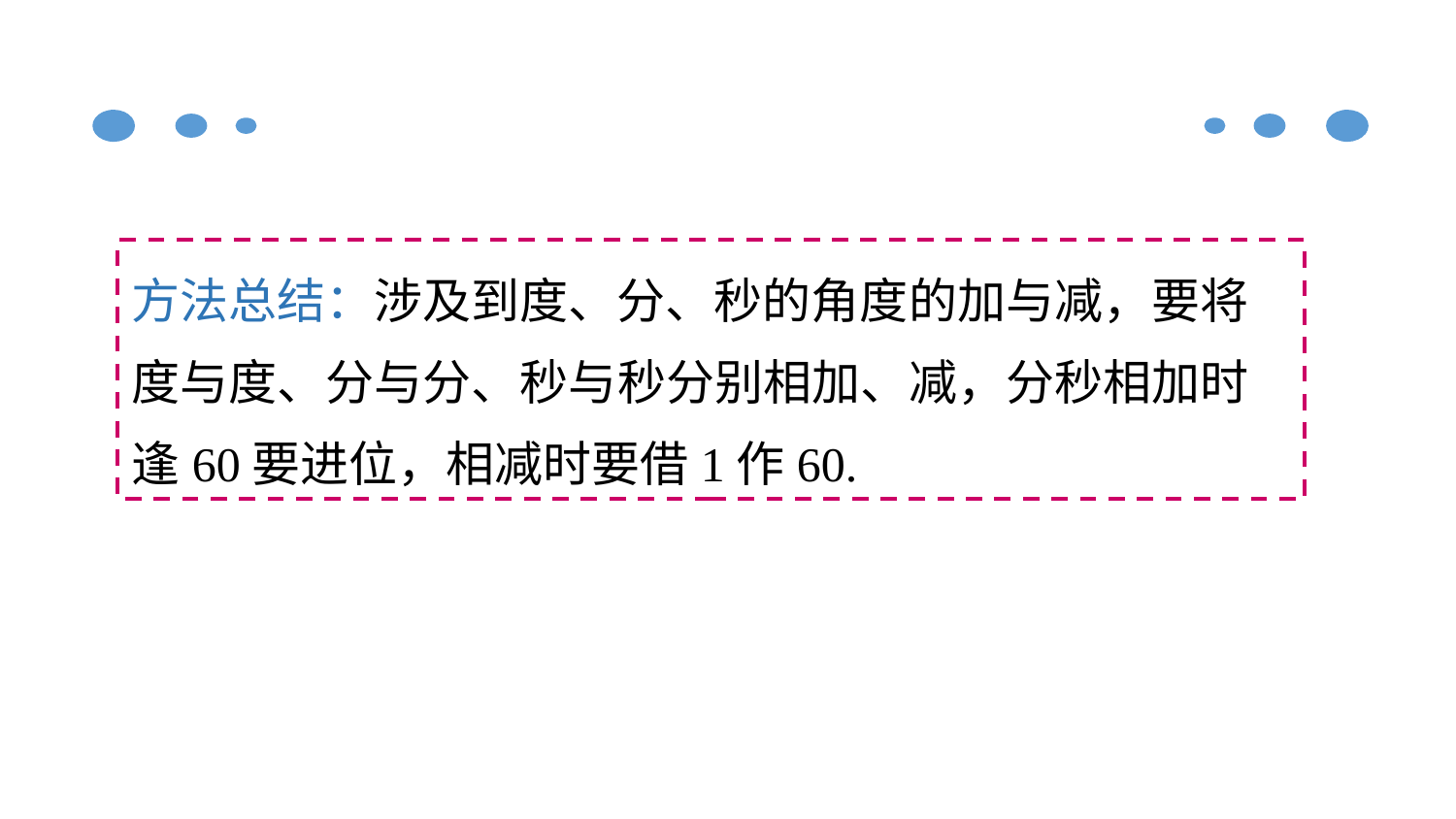

方法总结：涉及到度、分、秒的角度的加与减，要将度与度、分与分、秒与秒分别相加、减，分秒相加时逢60要进位，相减时要借1作60.